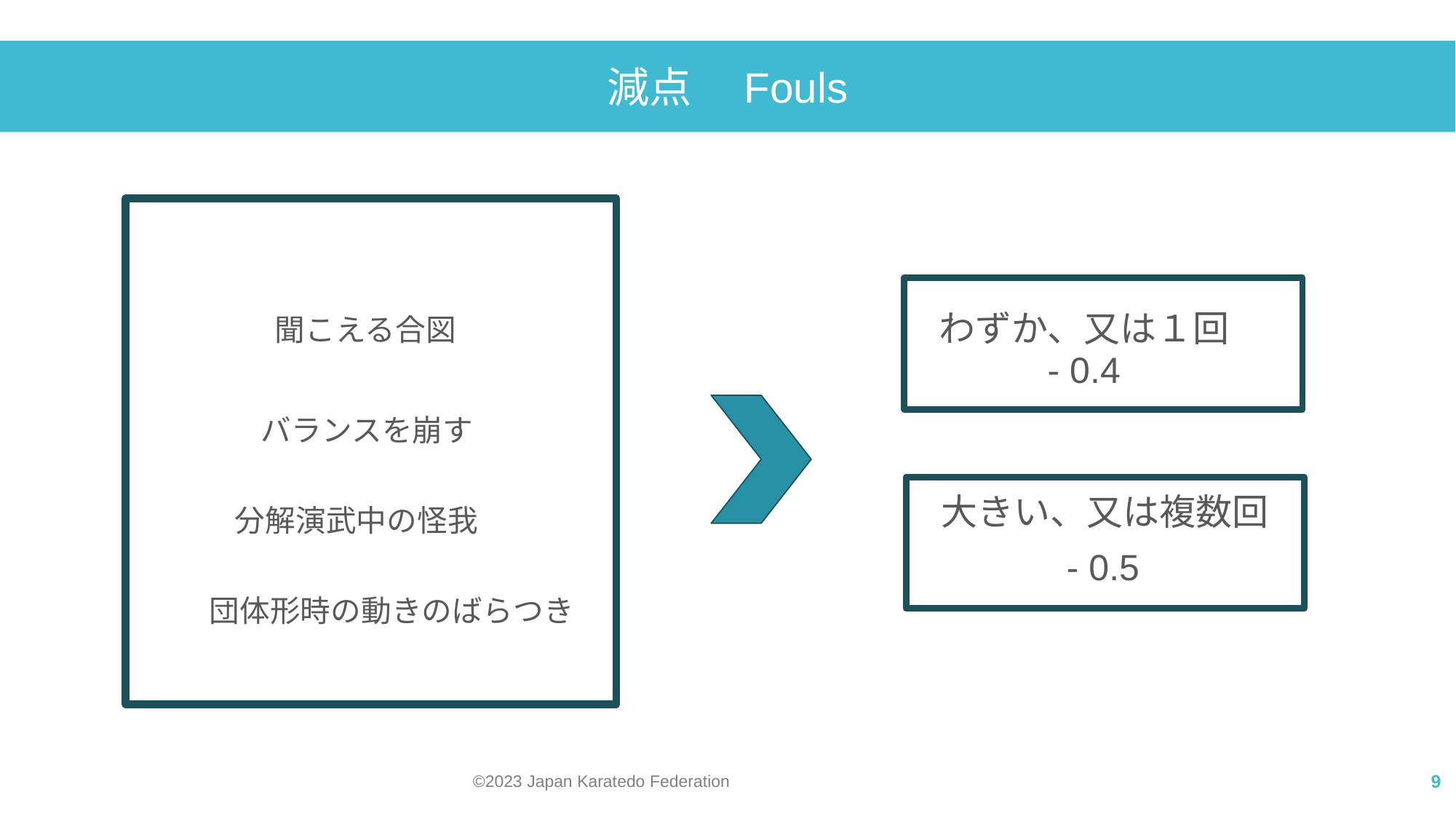

減点　Fouls

わずか、又は１回
聞こえる合図
- 0.4

バランスを崩す

大きい、又は複数回
分解演武中の怪我
- 0.5
団体形時の動きのばらつき
©️2023 Japan Karatedo Federation
9